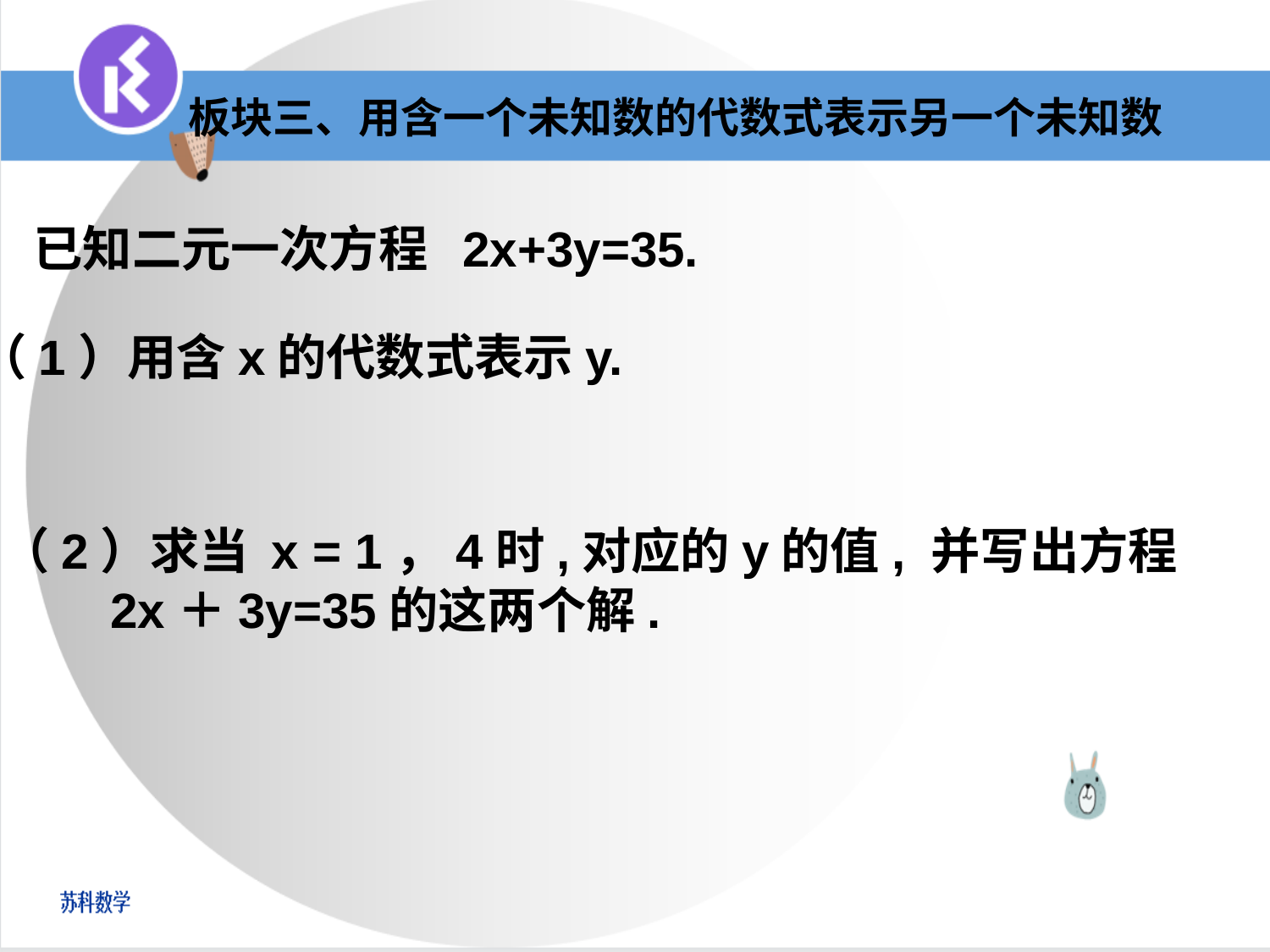

板块三、用含一个未知数的代数式表示另一个未知数
已知二元一次方程  2x+3y=35.
（1）用含x的代数式表示y.
（2）求当 x = 1，4时,对应的y的值, 并写出方程
        2x＋3y=35的这两个解.